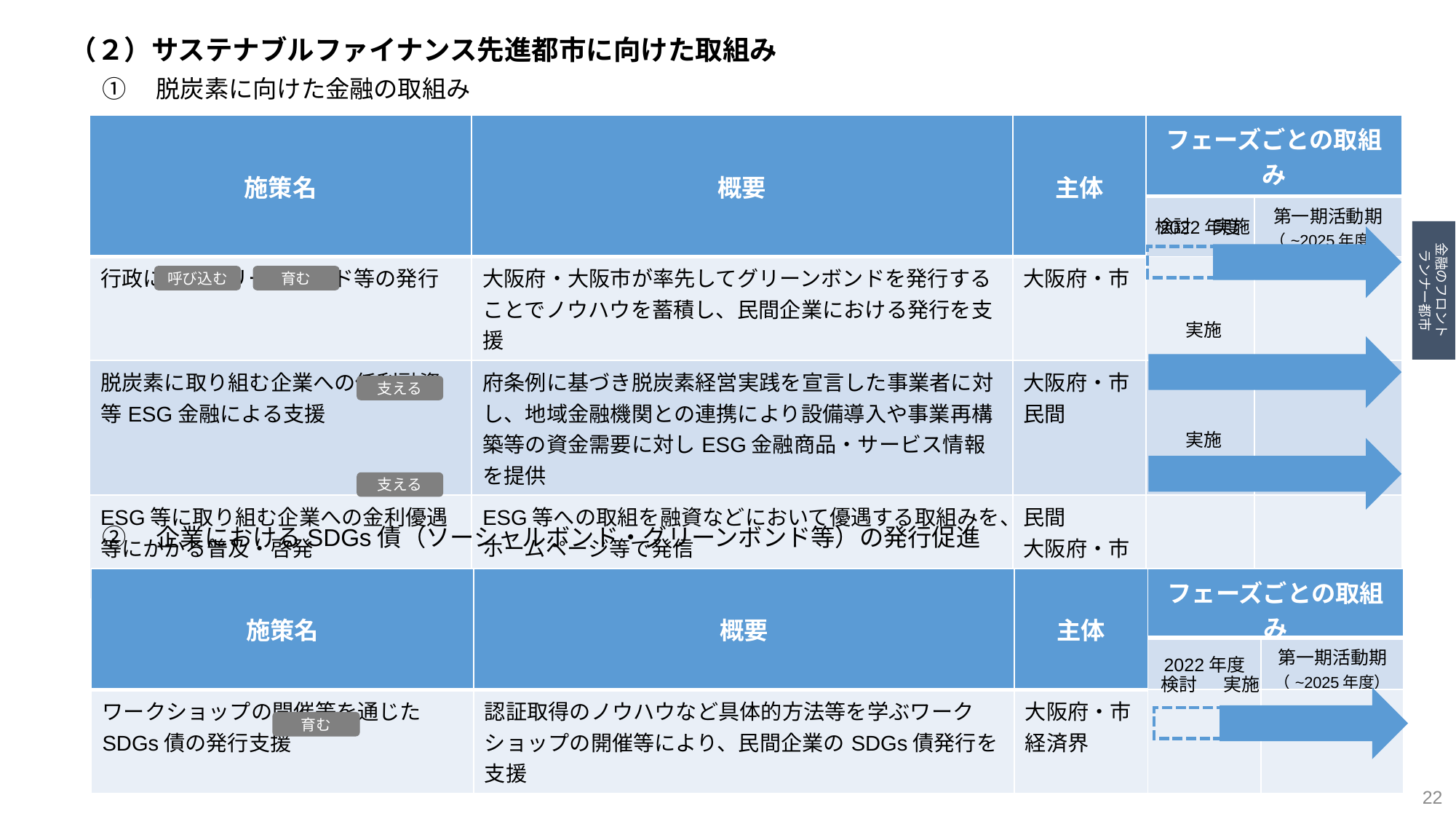

（２）サステナブルファイナンス先進都市に向けた取組み
①　脱炭素に向けた金融の取組み
| 施策名 | 概要 | 主体 | フェーズごとの取組み |  |
| --- | --- | --- | --- | --- |
|  |  |  | 2022年度 | 第一期活動期 （~2025年度） |
| 行政によるグリーンボンド等の発行 | 大阪府・大阪市が率先してグリーンボンドを発行することでノウハウを蓄積し、民間企業における発行を支援 | 大阪府・市 |  |  |
| 脱炭素に取り組む企業への低利融資等ESG金融による支援 | 府条例に基づき脱炭素経営実践を宣言した事業者に対し、地域金融機関との連携により設備導入や事業再構築等の資金需要に対しESG金融商品・サービス情報を提供 | 大阪府・市 民間 |  |  |
| ESG等に取り組む企業への金利優遇等にかかる普及・啓発 | ESG等への取組を融資などにおいて優遇する取組みを、ホームページ等で発信 | 民間 大阪府・市 経済界 |  |  |
検討
実施
金融のフロント
ランナー都市

育む
呼び込む
実施

支える
実施

支える
②　企業におけるSDGs債（ソーシャルボンド・グリーンボンド等）の発行促進

| 施策名 | 概要 | 主体 | フェーズごとの取組み |  |
| --- | --- | --- | --- | --- |
|  |  |  | 2022年度 | 第一期活動期 （~2025年度） |
| ワークショップの開催等を通じたSDGs債の発行支援 | 認証取得のノウハウなど具体的方法等を学ぶワークショップの開催等により、民間企業のSDGs債発行を支援 | 大阪府・市 経済界 |  |  |
検討
実施

育む
22